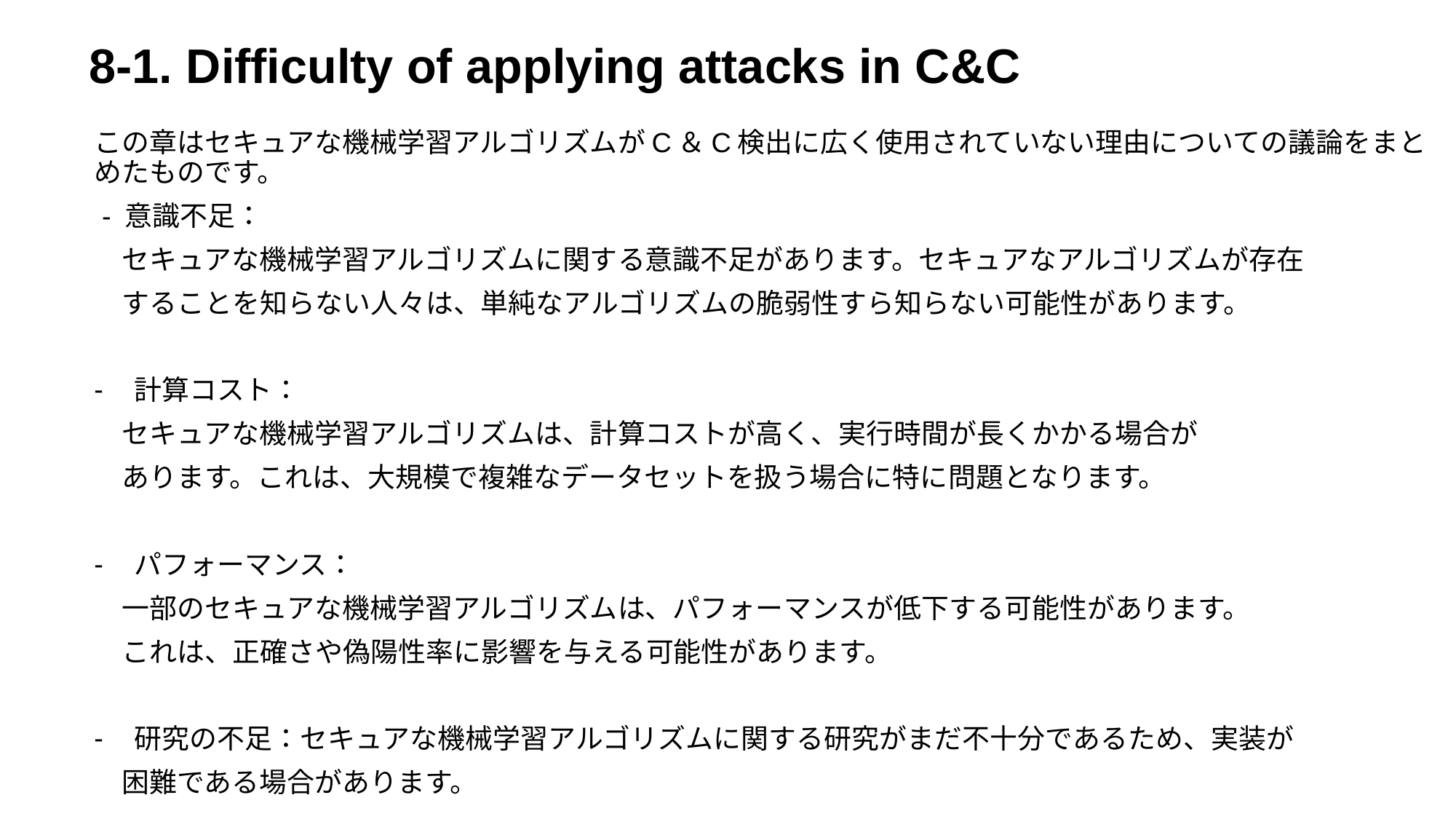

# 8-1. Difficulty of applying attacks in C&C
この章はセキュアな機械学習アルゴリズムがC＆C検出に広く使用されていない理由についての議論をまとめたものです。
 - 意識不足：
　セキュアな機械学習アルゴリズムに関する意識不足があります。セキュアなアルゴリズムが存在
　することを知らない人々は、単純なアルゴリズムの脆弱性すら知らない可能性があります。

計算コスト：
　セキュアな機械学習アルゴリズムは、計算コストが高く、実行時間が長くかかる場合が
　あります。これは、大規模で複雑なデータセットを扱う場合に特に問題となります。

パフォーマンス：
　一部のセキュアな機械学習アルゴリズムは、パフォーマンスが低下する可能性があります。
　これは、正確さや偽陽性率に影響を与える可能性があります。

研究の不足：セキュアな機械学習アルゴリズムに関する研究がまだ不十分であるため、実装が
　困難である場合があります。